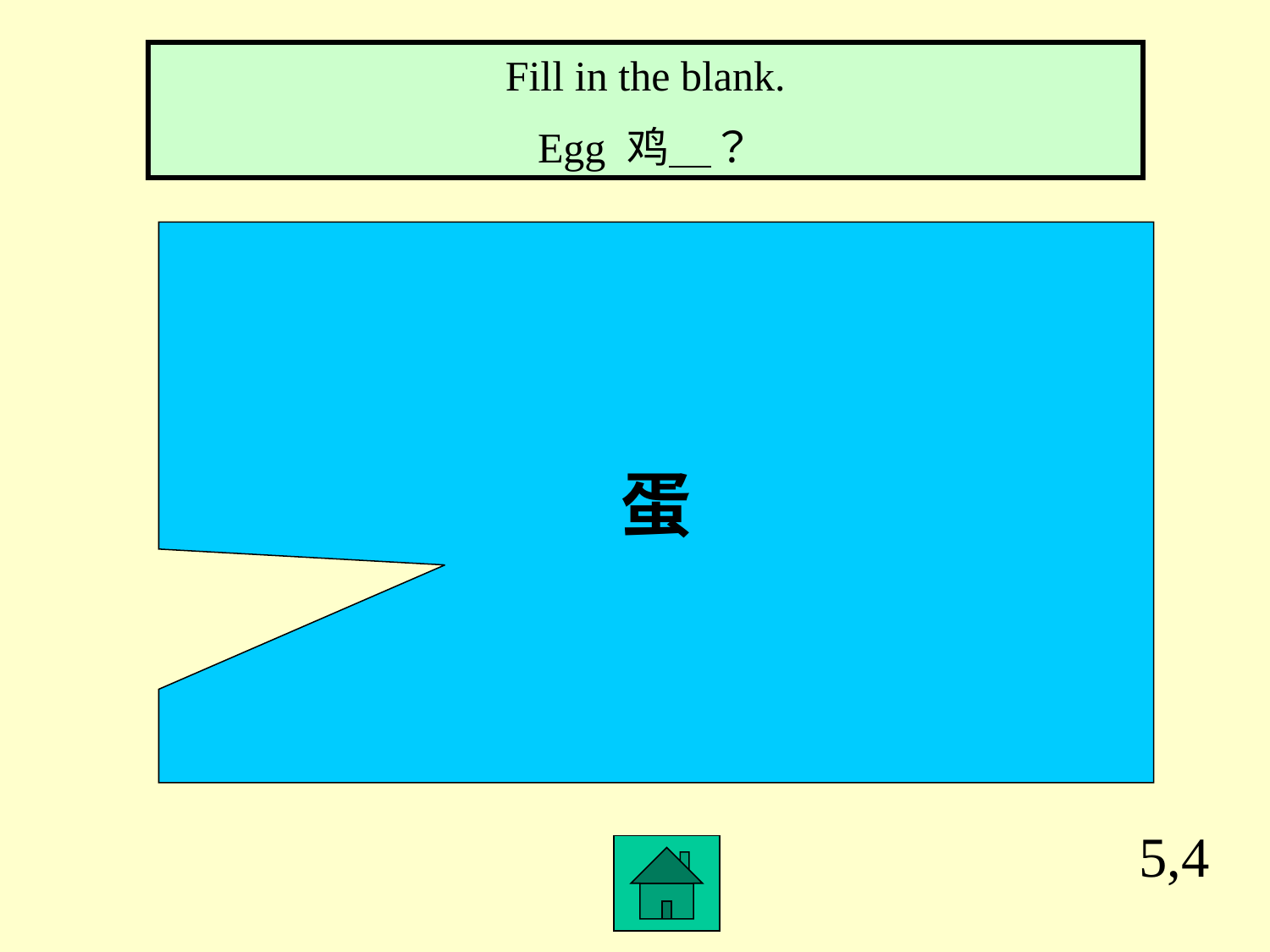

Fill in the blank.
Egg 鸡＿？
蛋
5,4